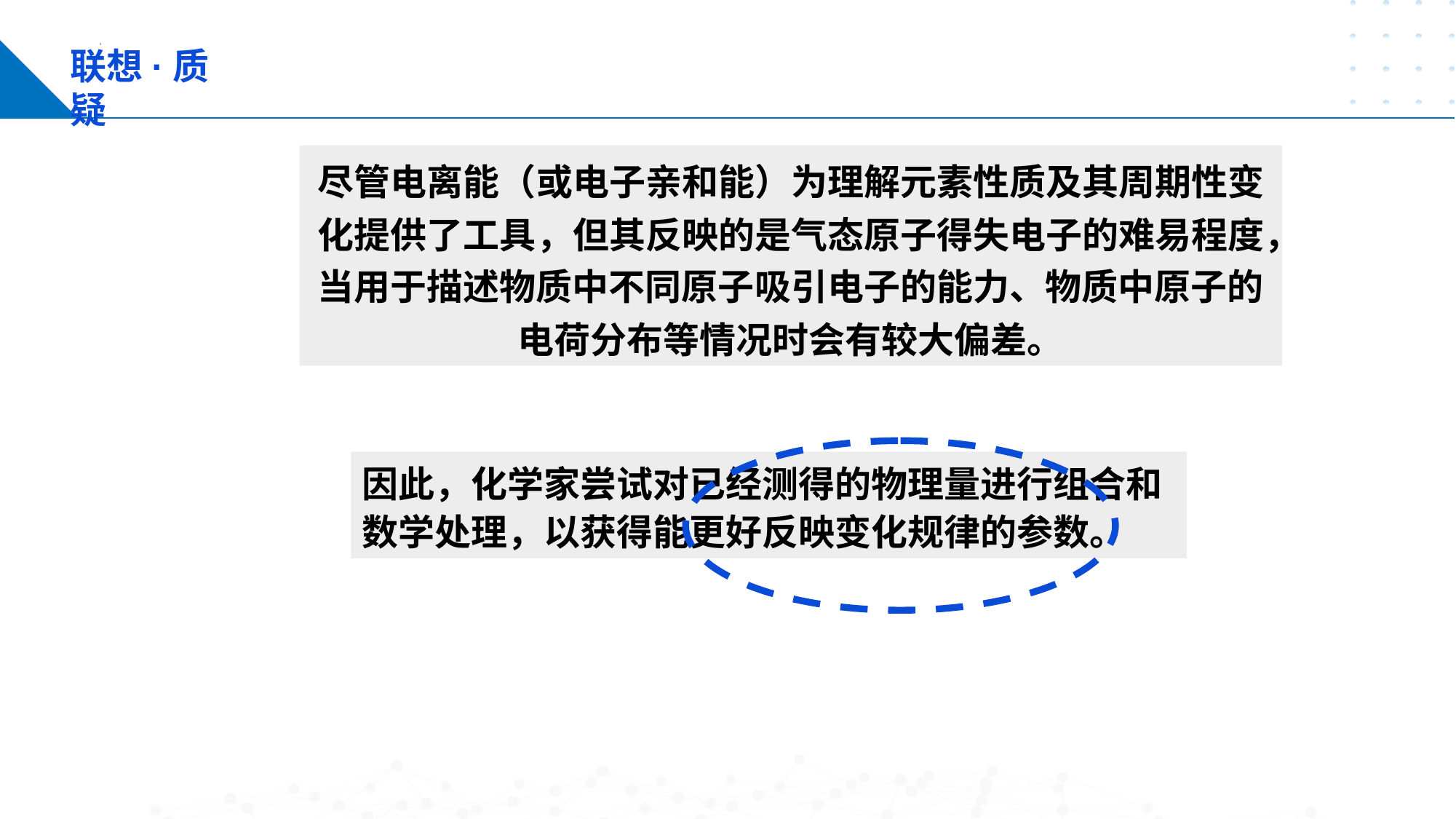

联想·质疑
尽管电离能（或电子亲和能）为理解元素性质及其周期性变化提供了工具，但其反映的是气态原子得失电子的难易程度，当用于描述物质中不同原子吸引电子的能力、物质中原子的电荷分布等情况时会有较大偏差。

因此，化学家尝试对已经测得的物理量进行组合和数学处理，以获得能更好反映变化规律的参数。